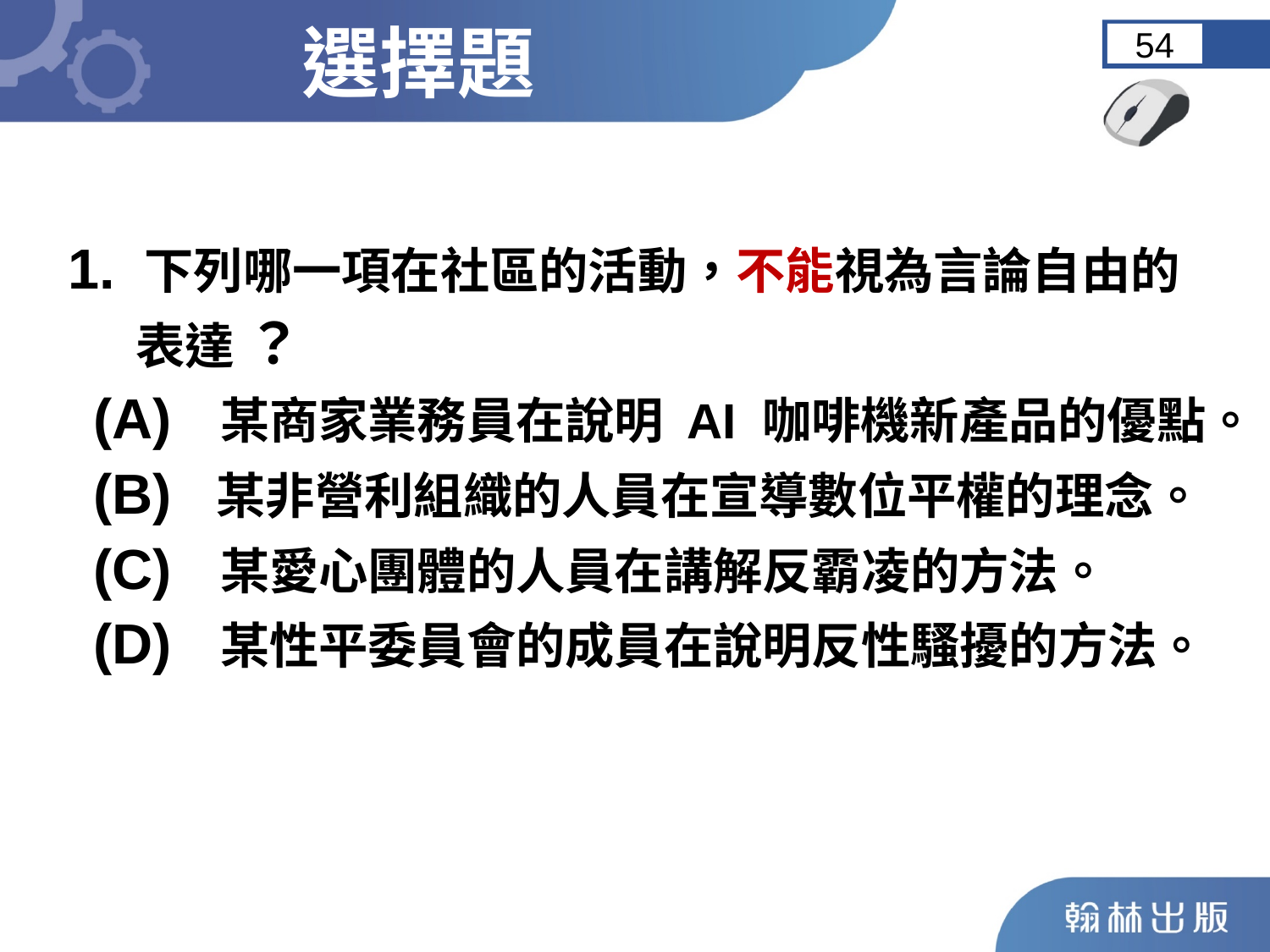

選擇題

54
1. 下列哪一項在社區的活動，不能視為言論自由的
     表達 ？
	(A)	某商家業務員在說明 AI 咖啡機新產品的優點。
	(B)  某非營利組織的人員在宣導數位平權的理念。
	(C)	某愛心團體的人員在講解反霸凌的方法。
	(D)	某性平委員會的成員在說明反性騷擾的方法。